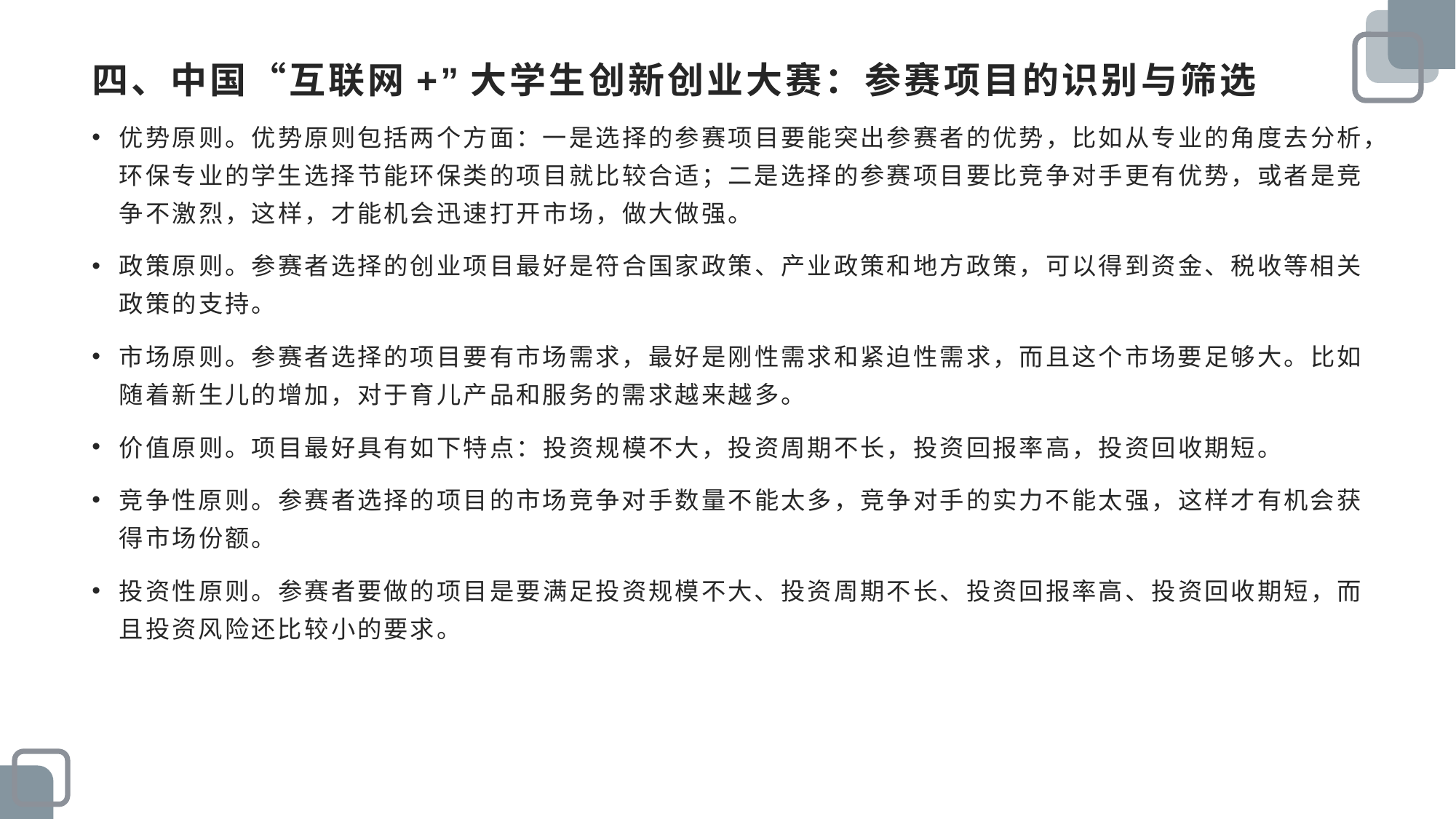

# 四、中国“互联网+”大学生创新创业大赛：参赛项目的识别与筛选
优势原则。优势原则包括两个方面：一是选择的参赛项目要能突出参赛者的优势，比如从专业的角度去分析，环保专业的学生选择节能环保类的项目就比较合适；二是选择的参赛项目要比竞争对手更有优势，或者是竞争不激烈，这样，才能机会迅速打开市场，做大做强。
政策原则。参赛者选择的创业项目最好是符合国家政策、产业政策和地方政策，可以得到资金、税收等相关政策的支持。
市场原则。参赛者选择的项目要有市场需求，最好是刚性需求和紧迫性需求，而且这个市场要足够大。比如随着新生儿的增加，对于育儿产品和服务的需求越来越多。
价值原则。项目最好具有如下特点：投资规模不大，投资周期不长，投资回报率高，投资回收期短。
竞争性原则。参赛者选择的项目的市场竞争对手数量不能太多，竞争对手的实力不能太强，这样才有机会获得市场份额。
投资性原则。参赛者要做的项目是要满足投资规模不大、投资周期不长、投资回报率高、投资回收期短，而且投资风险还比较小的要求。